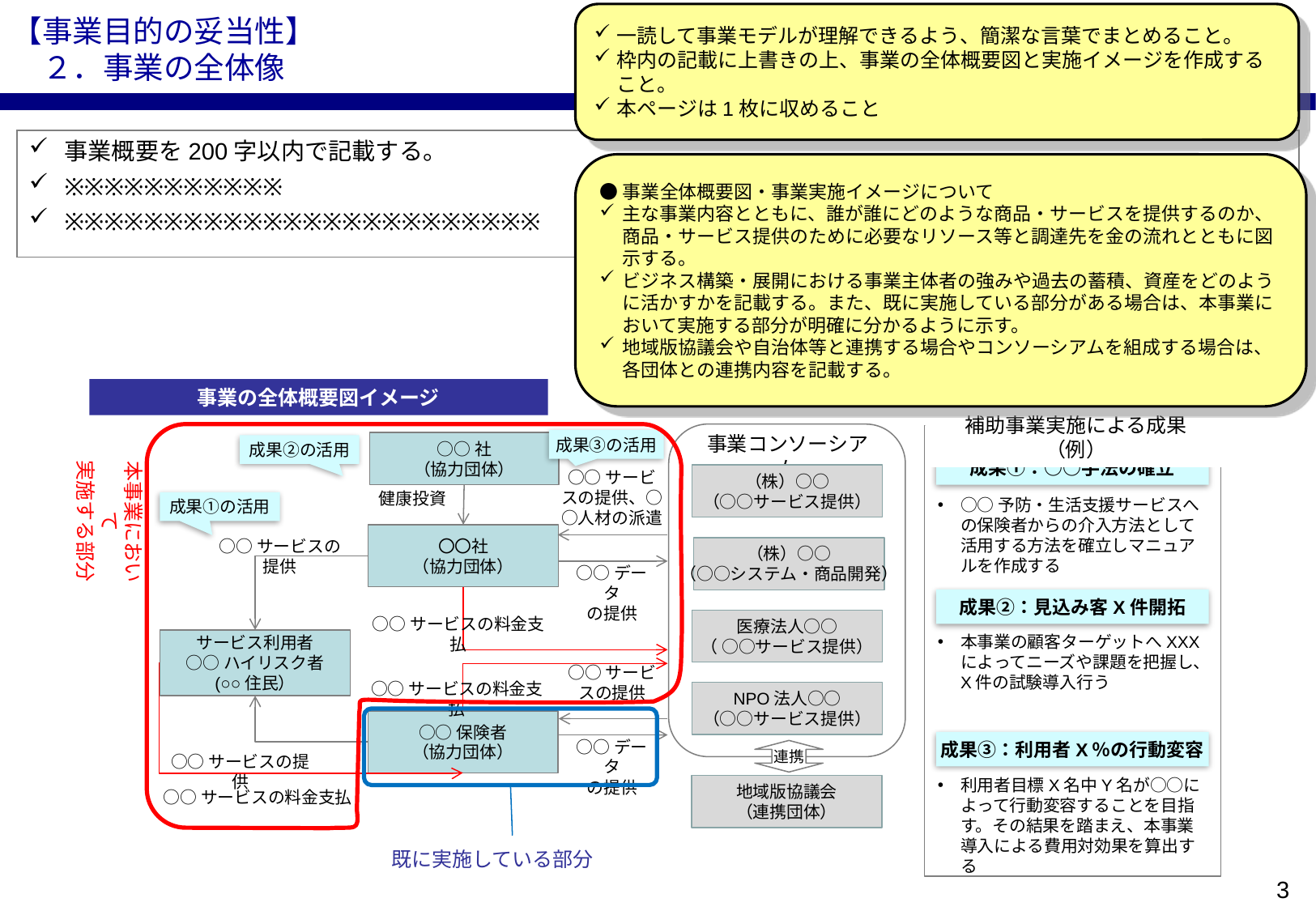

一読して事業モデルが理解できるよう、簡潔な言葉でまとめること。
枠内の記載に上書きの上、事業の全体概要図と実施イメージを作成すること。
本ページは1枚に収めること
【事業目的の妥当性】
　２．事業の全体像
事業概要を200字以内で記載する。
※※※※※※※※※※※
※※※※※※※※※※※※※※※※※※※※※※※※
●事業全体概要図・事業実施イメージについて
主な事業内容とともに、誰が誰にどのような商品・サービスを提供するのか、商品・サービス提供のために必要なリソース等と調達先を金の流れとともに図示する。
ビジネス構築・展開における事業主体者の強みや過去の蓄積、資産をどのように活かすかを記載する。また、既に実施している部分がある場合は、本事業において実施する部分が明確に分かるように示す。
地域版協議会や自治体等と連携する場合やコンソーシアムを組成する場合は、各団体との連携内容を記載する。
事業の全体概要図イメージ
補助事業実施による成果（例）

事業コンソーシアム

成果③の活用
○○社
（協力団体）
成果②の活用
本事業において
実施する部分
成果①：○○手法の確立
○○サービスの提供、○○人材の派遣
（株）○○
（○○サービス提供）
健康投資
○○予防・生活支援サービスへの保険者からの介入方法として活用する方法を確立しマニュアルを作成する
成果①の活用
〇〇社
（協力団体）
○○サービスの
提供
（株）○○
（○○システム・商品開発）
○○データ
の提供
成果②：見込み客X件開拓
○○サービスの料金支払
医療法人○○
（ ○○サービス提供）
本事業の顧客ターゲットへXXXによってニーズや課題を把握し、X件の試験導入行う
サービス利用者
○○ハイリスク者
(○○住民）
○○サービスの提供
○○サービスの料金支払
NPO法人○○
（○○サービス提供）

○○保険者
（協力団体）
○○データ
の提供
成果③：利用者X％の行動変容
既に実施している部分
連携
○○サービスの提供
利用者目標X名中Y名が○○によって行動変容することを目指す。その結果を踏まえ、本事業導入による費用対効果を算出する
地域版協議会
（連携団体）
○○サービスの料金支払